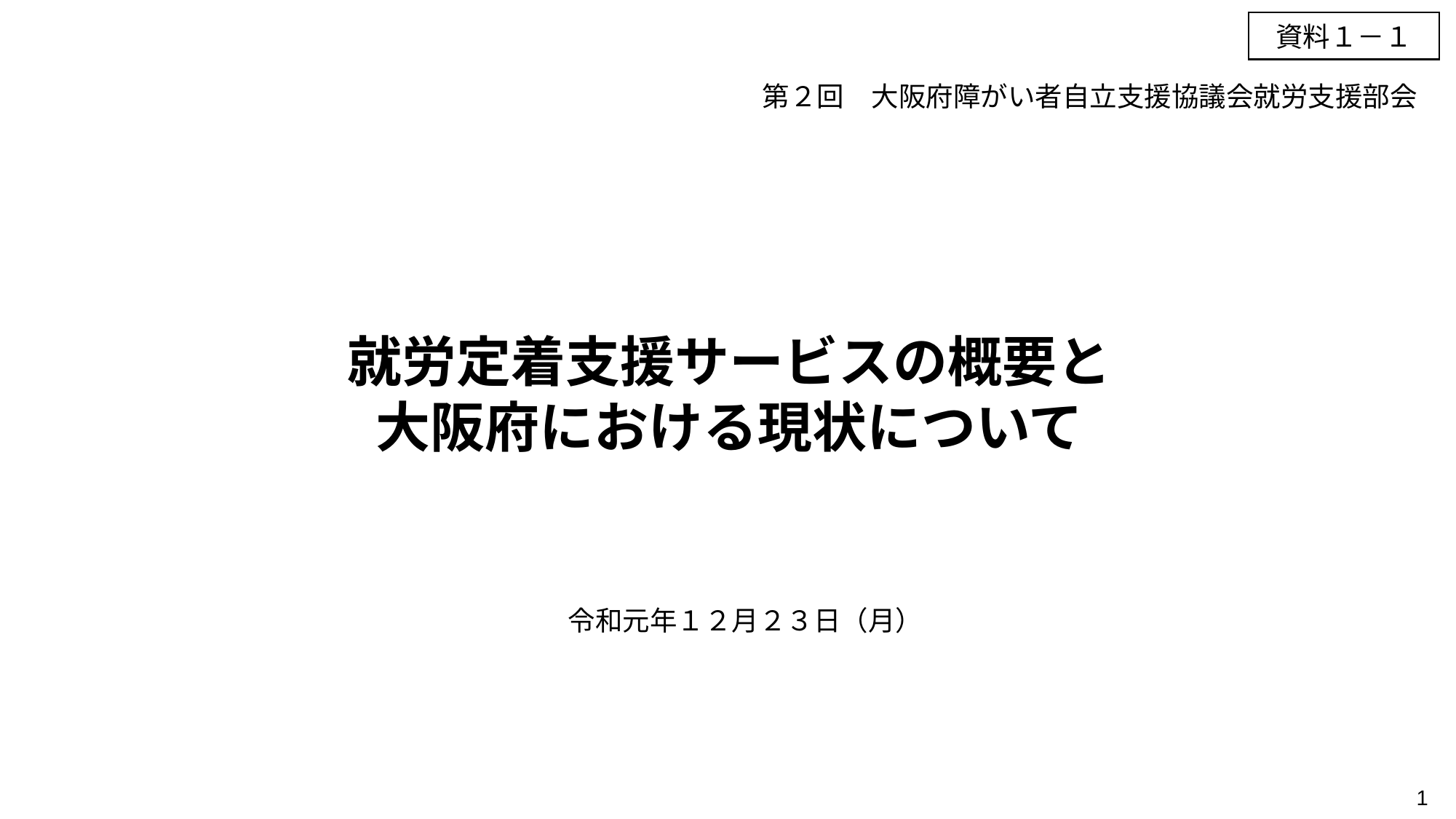

資料１－１
第２回　大阪府障がい者自立支援協議会就労支援部会
就労定着支援サービスの概要と
大阪府における現状について
令和元年１２月２３日（月）
1